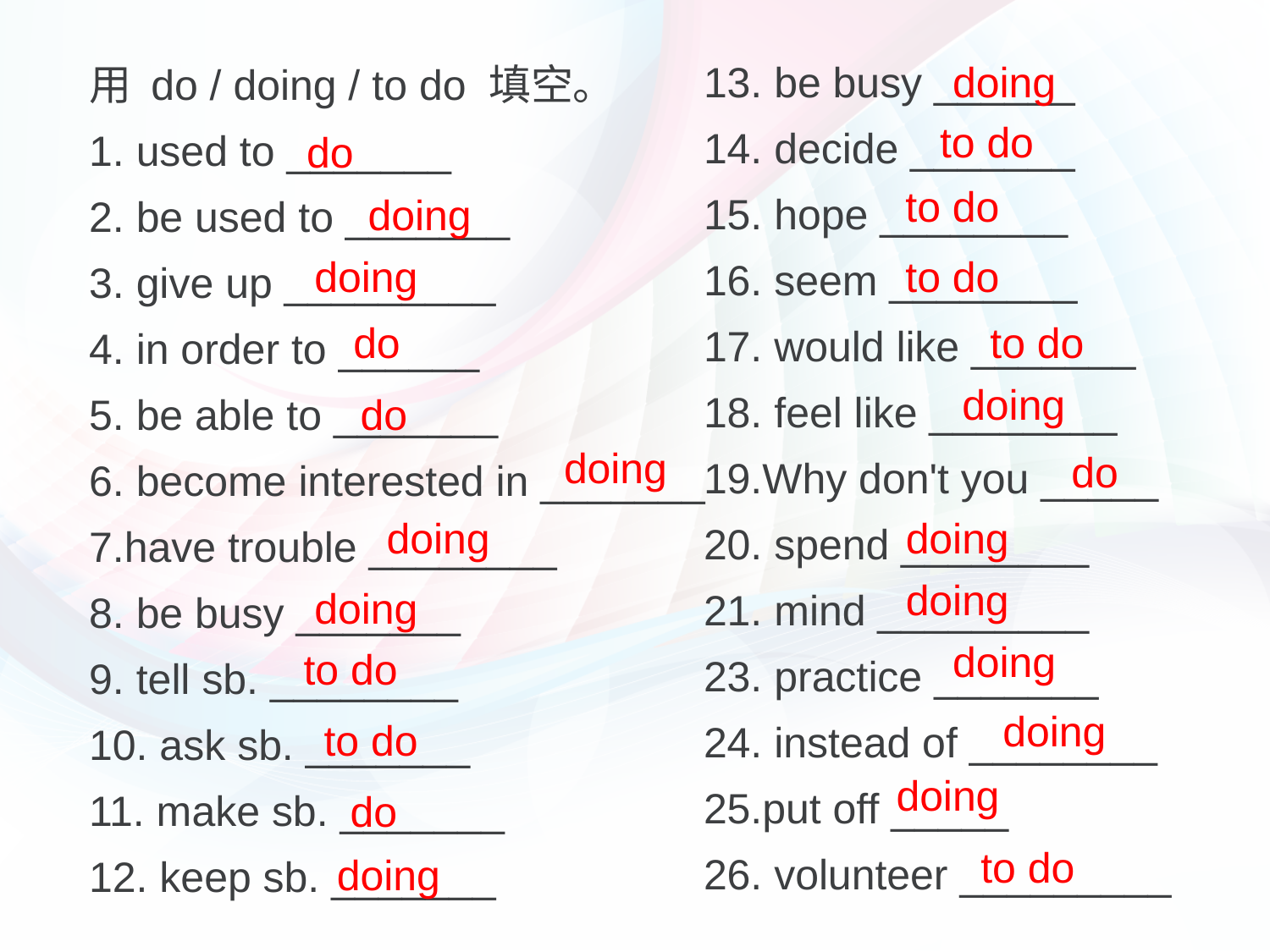

13. be busy ______
14. decide _______
15. hope ________
16. seem ________
17. would like _______
18. feel like ________
19.Why don't you _____
20. spend ________
21. mind _________
23. practice _______
24. instead of ________
25.put off _____
26. volunteer _________
doing
用 do / doing / to do 填空。
1. used to _______
2. be used to _______
3. give up _________
4. in order to ______
5. be able to _______
6. become interested in _______
7.have trouble ________
8. be busy _______
9. tell sb. ________
10. ask sb. _______
11. make sb. _______
12. keep sb. _______
to do
do
to do
doing
doing
to do
do
to do
doing
do
doing
 do
doing
doing
doing
doing
doing
to do
doing
to do
doing
do
to do
doing